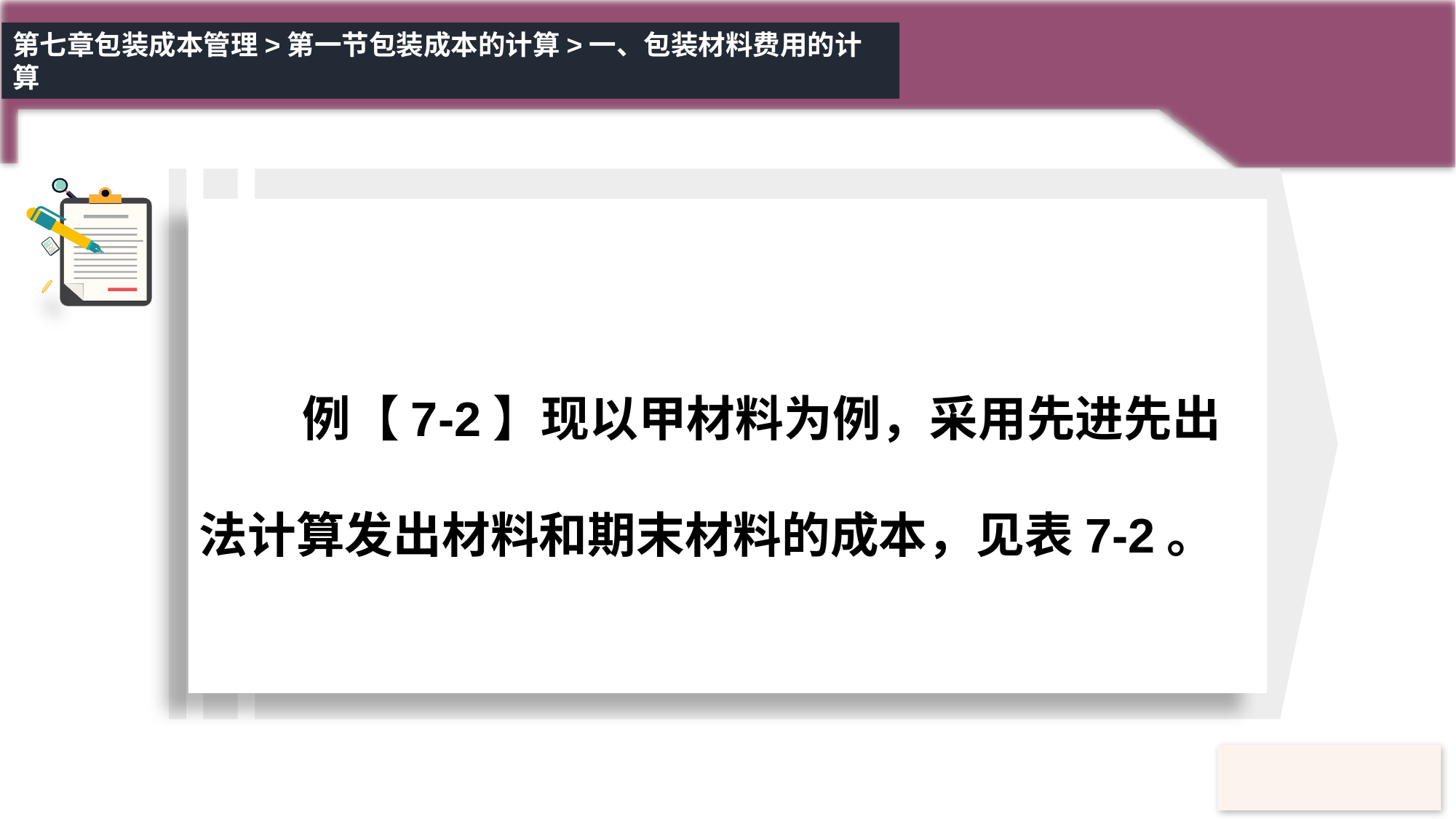

第七章包装成本管理>第一节包装成本的计算>一、包装材料费用的计算
例【7-2】现以甲材料为例，采用先进先出法计算发出材料和期末材料的成本，见表7-2。